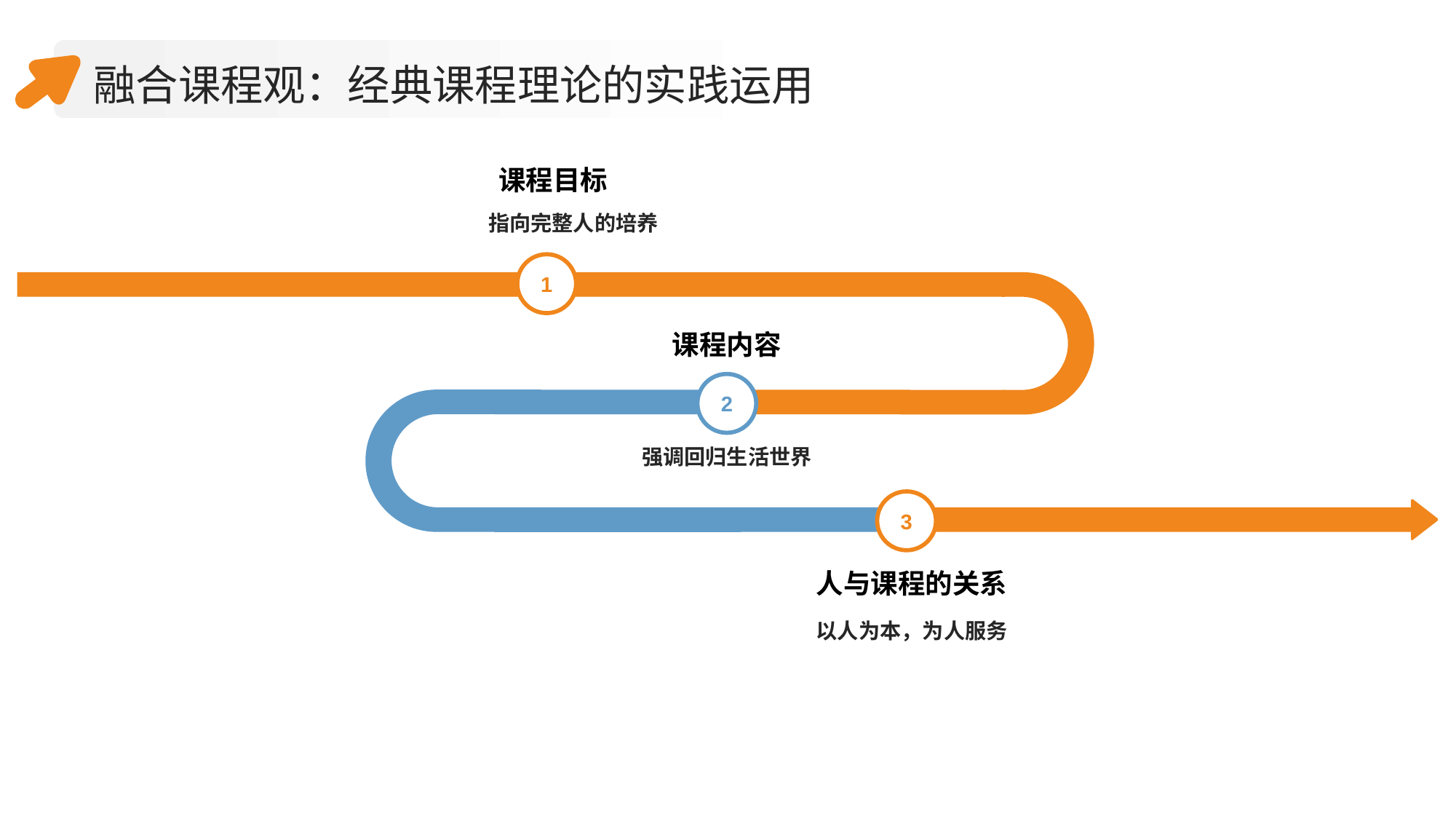

融合课程观：经典课程理论的实践运用
课程目标
指向完整人的培养
1

课程内容
2

强调回归生活世界
3

人与课程的关系
以人为本，为人服务